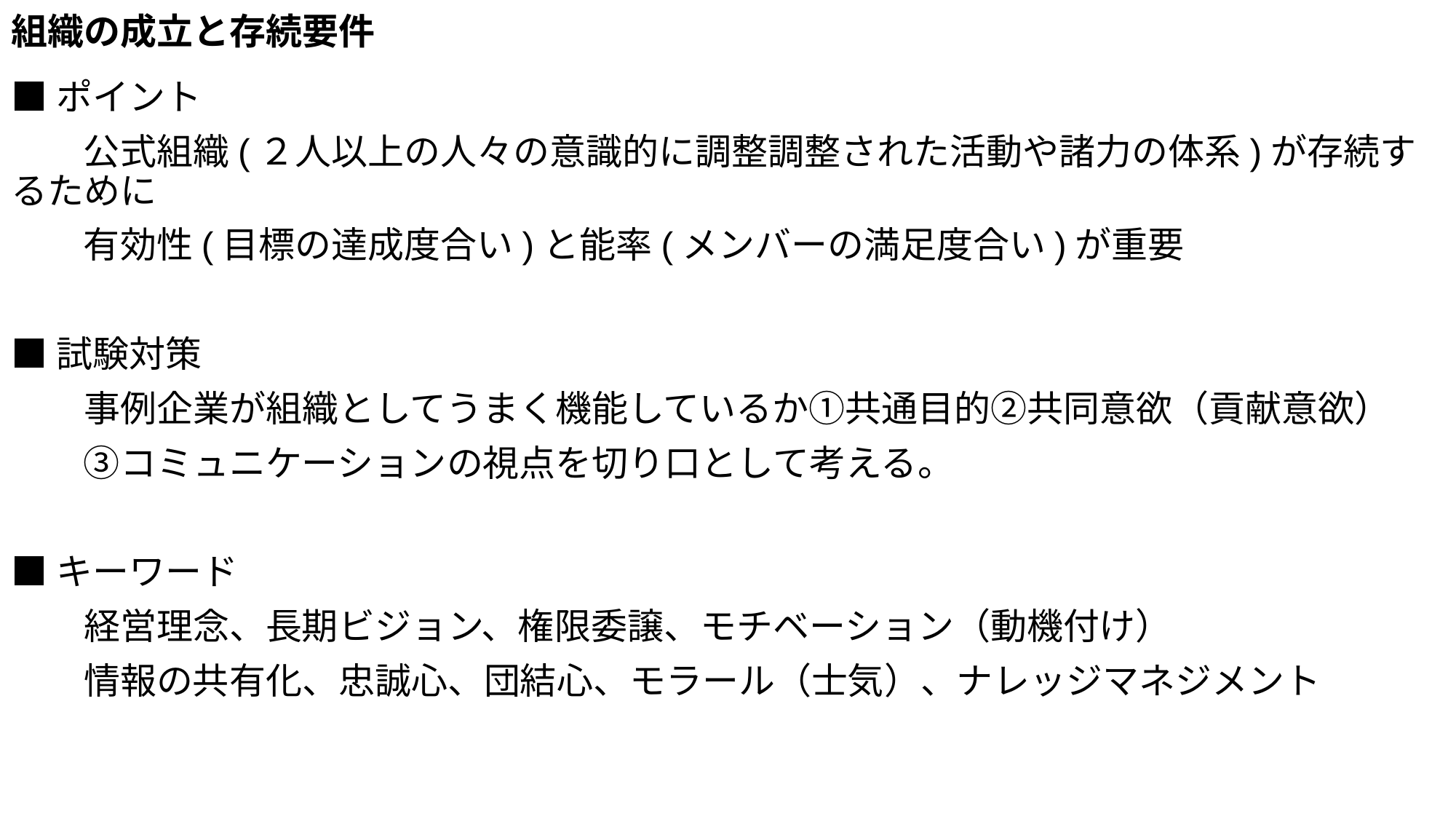

# 組織の成立と存続要件
■ポイント
　　公式組織(２人以上の人々の意識的に調整調整された活動や諸力の体系)が存続するために
　　有効性(目標の達成度合い)と能率(メンバーの満足度合い)が重要

■試験対策
　　事例企業が組織としてうまく機能しているか①共通目的②共同意欲（貢献意欲）
　　③コミュニケーションの視点を切り口として考える。

■キーワード
　　経営理念、長期ビジョン、権限委譲、モチベーション（動機付け）
　　情報の共有化、忠誠心、団結心、モラール（士気）、ナレッジマネジメント